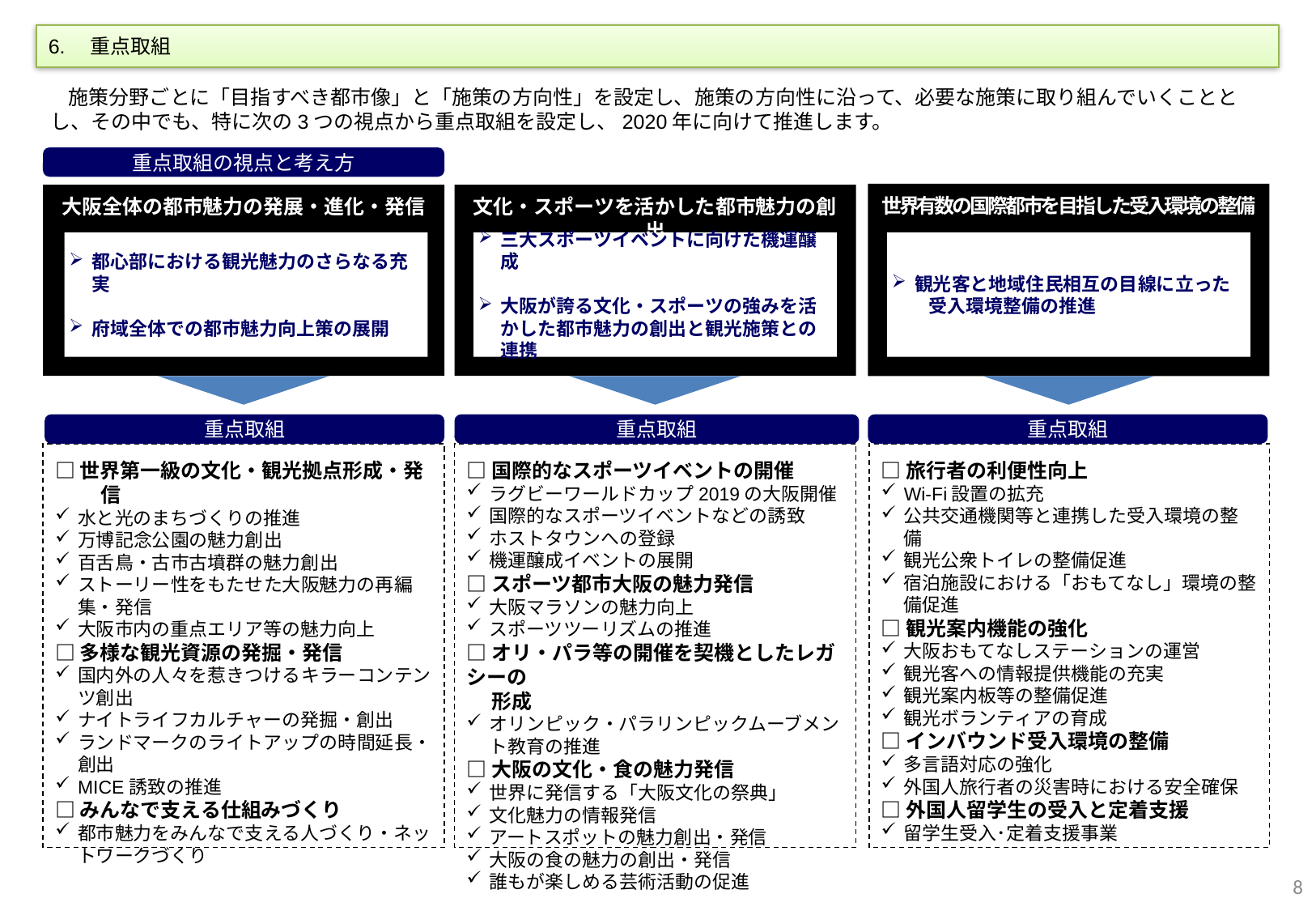

6.　重点取組
   施策分野ごとに「目指すべき都市像」と「施策の方向性」を設定し、施策の方向性に沿って、必要な施策に取り組んでいくこととし、その中でも、特に次の3つの視点から重点取組を設定し、2020年に向けて推進します。
重点取組の視点と考え方
世界有数の国際都市を目指した受入環境の整備
文化・スポーツを活かした都市魅力の創出
大阪全体の都市魅力の発展・進化・発信
三大スポーツイベントに向けた機運醸成

大阪が誇る文化・スポーツの強みを活かした都市魅力の創出と観光施策との連携
観光客と地域住民相互の目線に立った
　　受入環境整備の推進
都心部における観光魅力のさらなる充実

府域全体での都市魅力向上策の展開

重点取組
重点取組
重点取組
□世界第一級の文化・観光拠点形成・発信
水と光のまちづくりの推進
万博記念公園の魅力創出
百舌鳥・古市古墳群の魅力創出
ストーリー性をもたせた大阪魅力の再編集・発信
大阪市内の重点エリア等の魅力向上
□多様な観光資源の発掘・発信
国内外の人々を惹きつけるキラーコンテンツ創出
ナイトライフカルチャーの発掘・創出
ランドマークのライトアップの時間延長・創出
MICE誘致の推進
□みんなで支える仕組みづくり
都市魅力をみんなで支える人づくり・ネットワークづくり
□国際的なスポーツイベントの開催
ラグビーワールドカップ2019の大阪開催
国際的なスポーツイベントなどの誘致
ホストタウンへの登録
機運醸成イベントの展開
□スポーツ都市大阪の魅力発信
大阪マラソンの魅力向上
スポーツツーリズムの推進
□オリ・パラ等の開催を契機としたレガシーの
　 形成
オリンピック・パラリンピックムーブメント教育の推進
□大阪の文化・食の魅力発信
世界に発信する「大阪文化の祭典」
文化魅力の情報発信
アートスポットの魅力創出・発信
大阪の食の魅力の創出・発信
誰もが楽しめる芸術活動の促進

□旅行者の利便性向上
Wi-Fi設置の拡充
公共交通機関等と連携した受入環境の整備
観光公衆トイレの整備促進
宿泊施設における「おもてなし」環境の整備促進
□観光案内機能の強化
大阪おもてなしステーションの運営
観光客への情報提供機能の充実
観光案内板等の整備促進
観光ボランティアの育成
□インバウンド受入環境の整備
多言語対応の強化
外国人旅行者の災害時における安全確保
□外国人留学生の受入と定着支援
留学生受入･定着支援事業
8